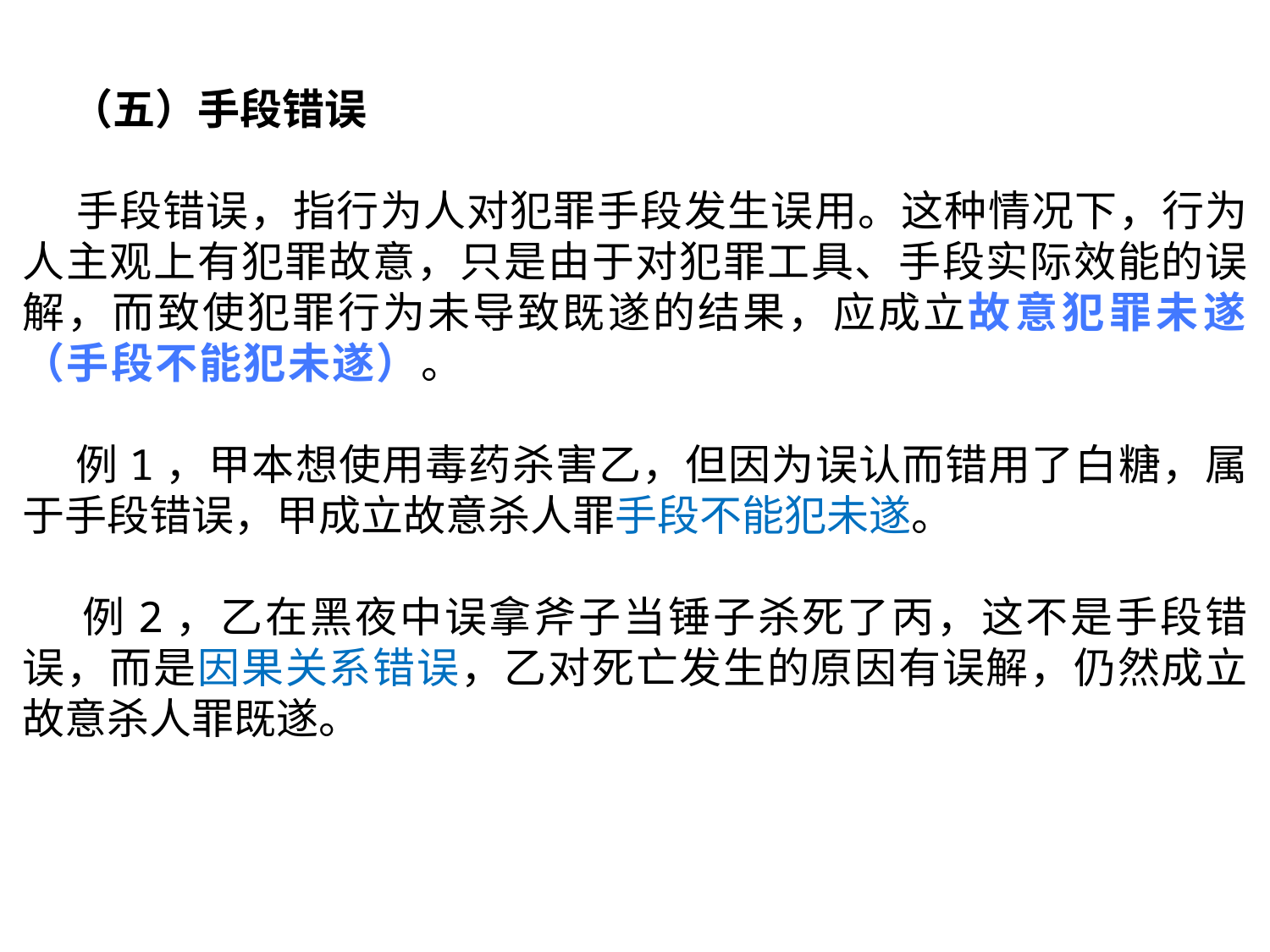

（五）手段错误

    手段错误，指行为人对犯罪手段发生误用。这种情况下，行为人主观上有犯罪故意，只是由于对犯罪工具、手段实际效能的误解，而致使犯罪行为未导致既遂的结果，应成立故意犯罪未遂（手段不能犯未遂）。

    例1，甲本想使用毒药杀害乙，但因为误认而错用了白糖，属于手段错误，甲成立故意杀人罪手段不能犯未遂。

    例2，乙在黑夜中误拿斧子当锤子杀死了丙，这不是手段错误，而是因果关系错误，乙对死亡发生的原因有误解，仍然成立故意杀人罪既遂。